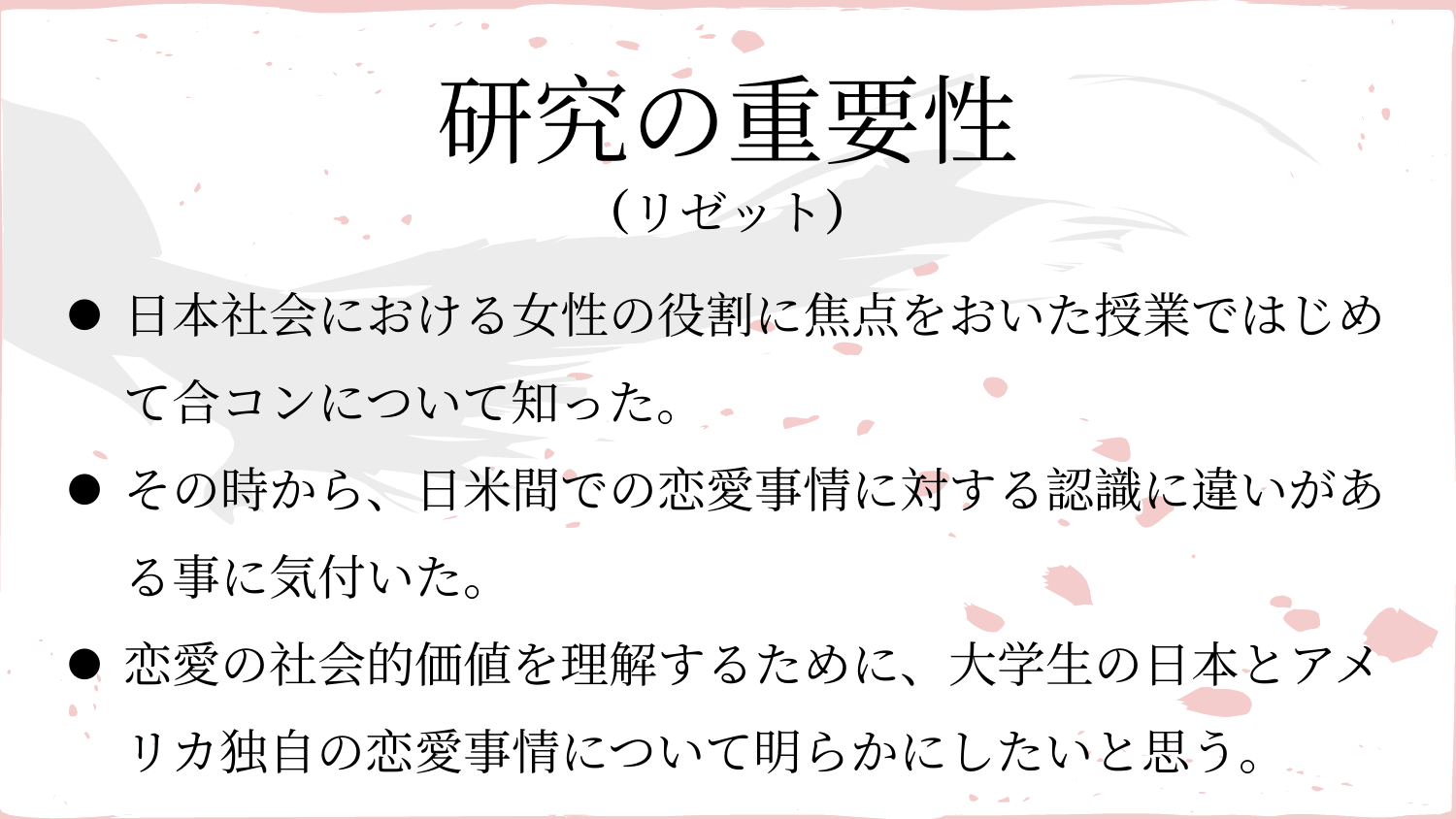

# 研究の重要性
（リゼット）
日本社会における女性の役割に焦点をおいた授業ではじめて合コンについて知った。
その時から、日米間での恋愛事情に対する認識に違いがある事に気付いた。
恋愛の社会的価値を理解するために、大学生の日本とアメリカ独自の恋愛事情について明らかにしたいと思う。